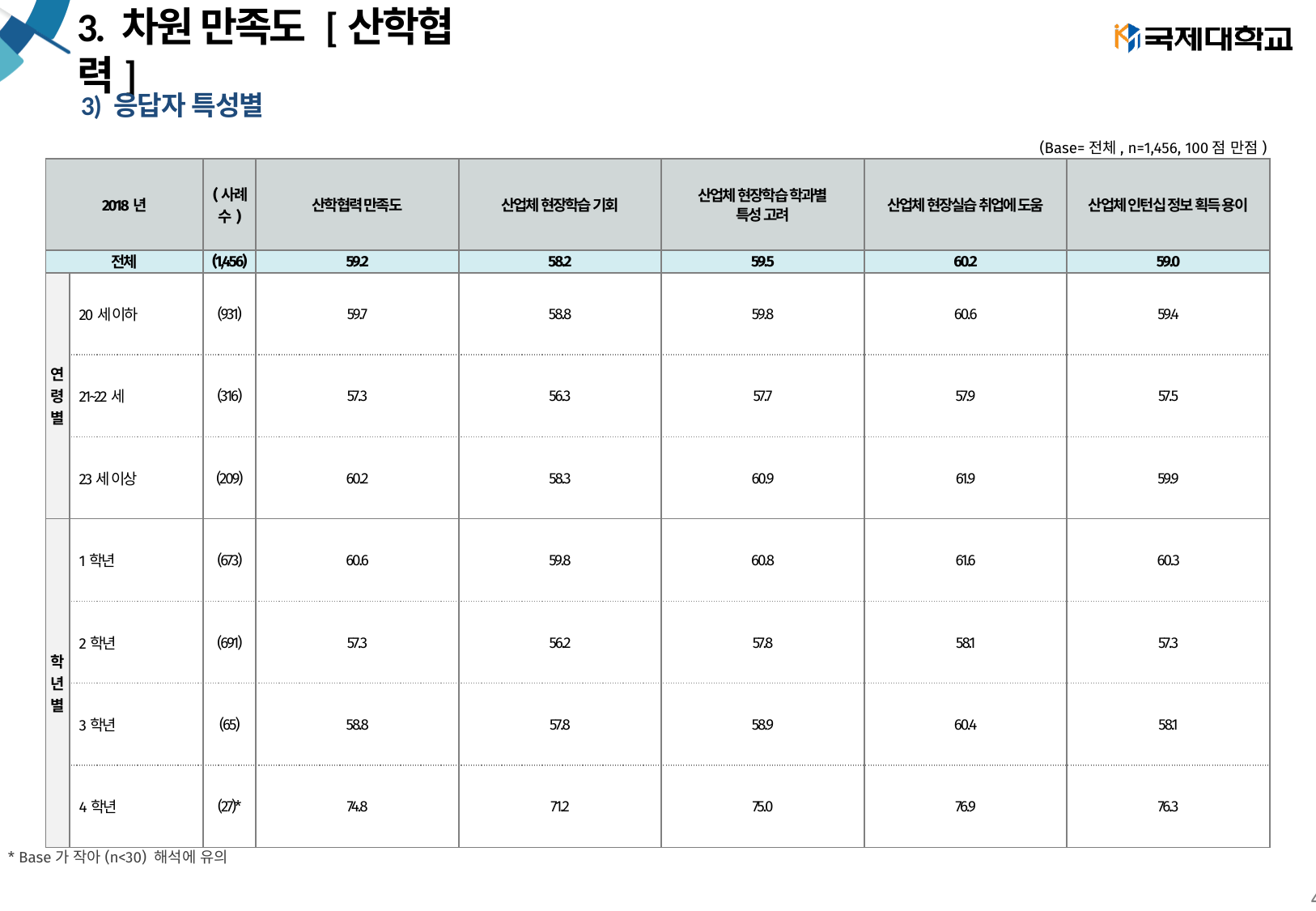

# 3. 차원 만족도 [산학협력]
3) 응답자 특성별
(Base=전체, n=1,456, 100점 만점)
| 2018년 |  | (사례수) | 산학협력 만족도 | 산업체 현장학습 기회 | 산업체 현장학습 학과별 특성 고려 | 산업체 현장실습 취업에 도움 | 산업체 인턴십 정보 획득 용이 |
| --- | --- | --- | --- | --- | --- | --- | --- |
| 전체 |  | (1,456) | 59.2 | 58.2 | 59.5 | 60.2 | 59.0 |
| 연 령 별 | 20세 이하 | (931) | 59.7 | 58.8 | 59.8 | 60.6 | 59.4 |
|  | 21~22세 | (316) | 57.3 | 56.3 | 57.7 | 57.9 | 57.5 |
|  | 23세 이상 | (209) | 60.2 | 58.3 | 60.9 | 61.9 | 59.9 |
| 학 년 별 | 1학년 | (673) | 60.6 | 59.8 | 60.8 | 61.6 | 60.3 |
|  | 2학년 | (691) | 57.3 | 56.2 | 57.8 | 58.1 | 57.3 |
|  | 3학년 | (65) | 58.8 | 57.8 | 58.9 | 60.4 | 58.1 |
|  | 4학년 | (27)\* | 74.8 | 71.2 | 75.0 | 76.9 | 76.3 |
* Base가 작아(n<30) 해석에 유의